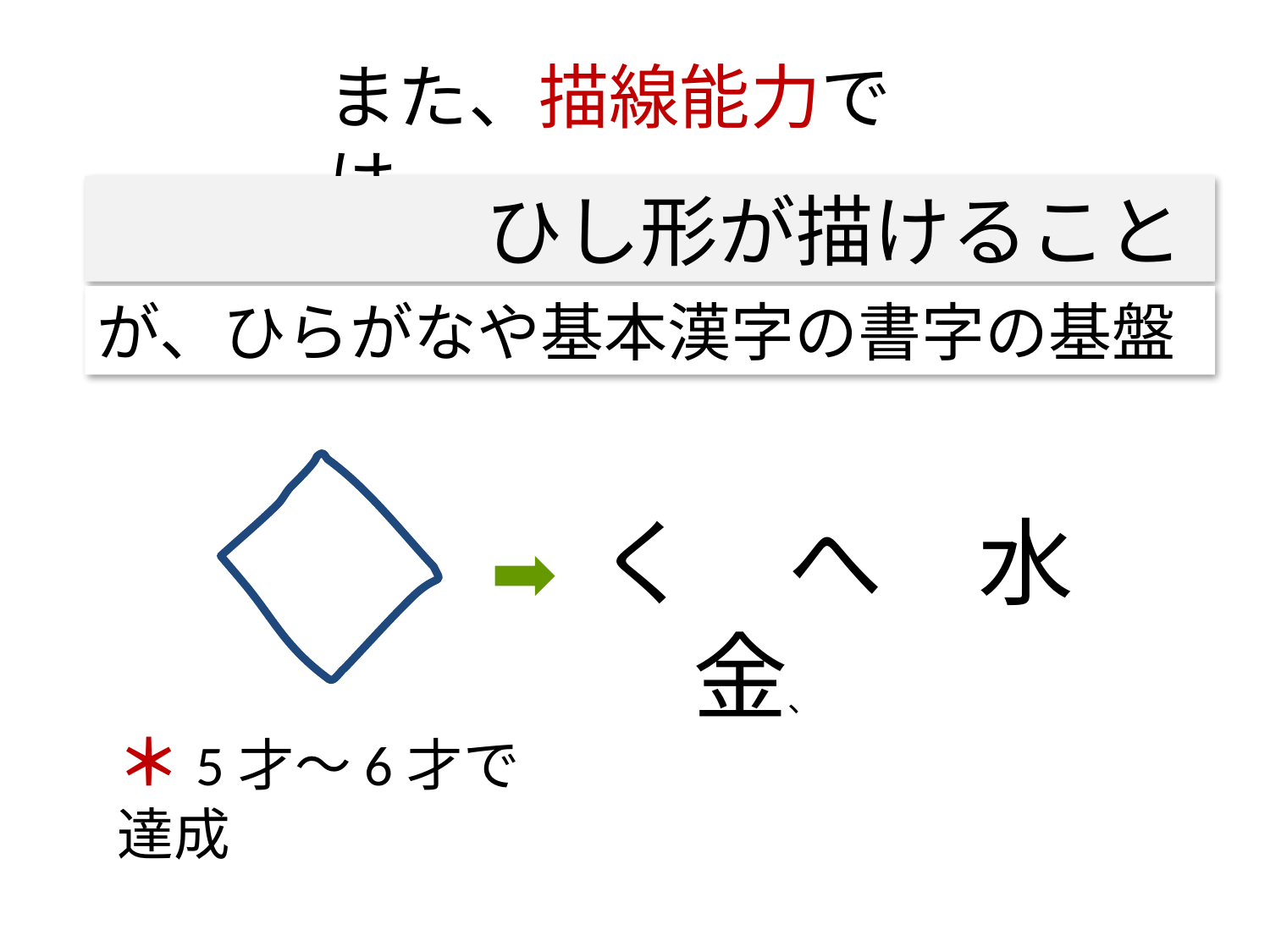

また、描線能力では
　　　　　ひし形が描けること
が、ひらがなや基本漢字の書字の基盤

く　へ　水　金、

＊5才～6才で達成